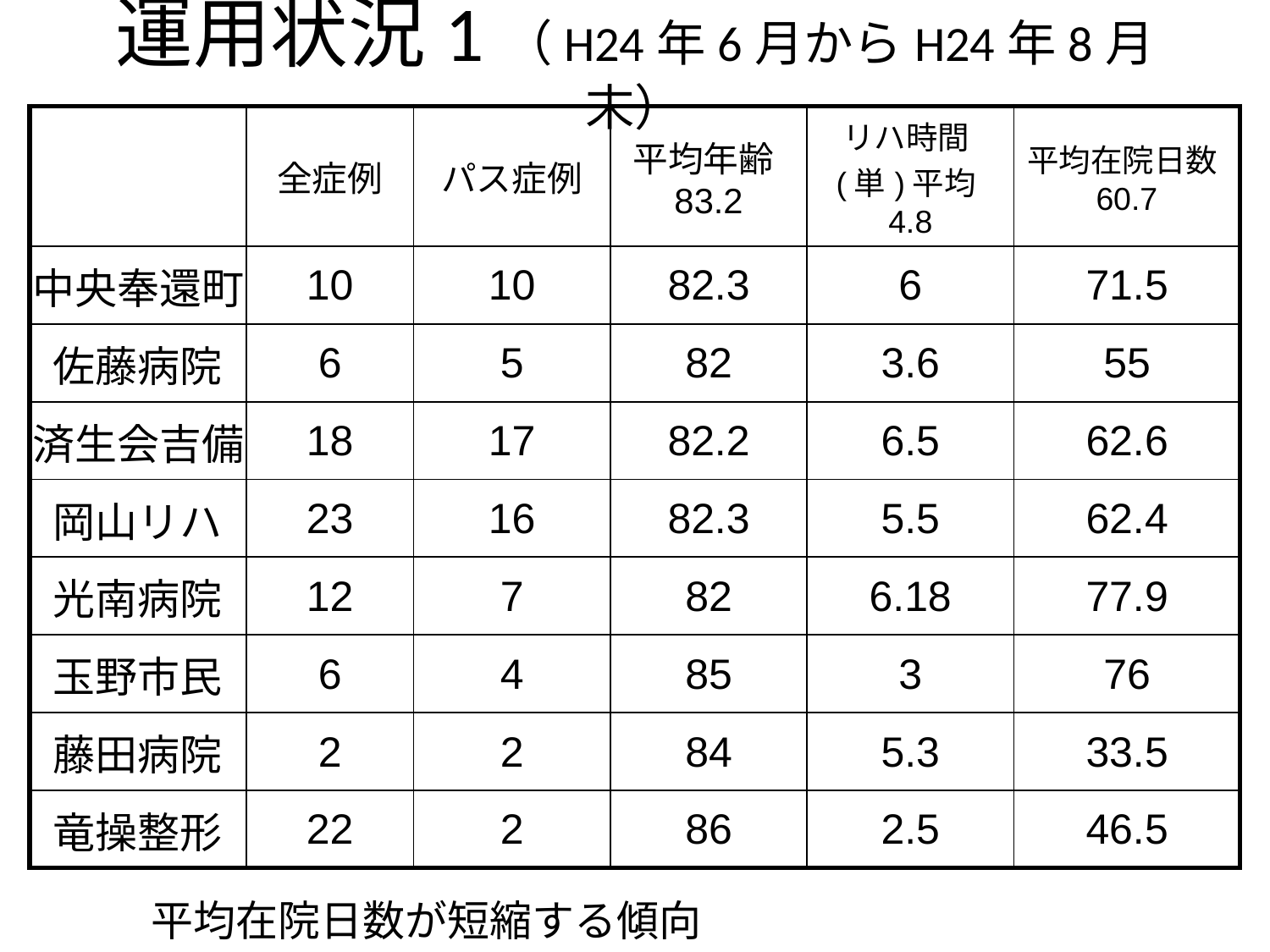

# 運用状況1（H24年6月からH24年8月末）
|  | 全症例 | パス症例 | 平均年齢83.2 | リハ時間(単)平均4.8 | 平均在院日数60.7 |
| --- | --- | --- | --- | --- | --- |
| 中央奉還町 | 10 | 10 | 82.3 | 6 | 71.5 |
| 佐藤病院 | 6 | 5 | 82 | 3.6 | 55 |
| 済生会吉備 | 18 | 17 | 82.2 | 6.5 | 62.6 |
| 岡山リハ | 23 | 16 | 82.3 | 5.5 | 62.4 |
| 光南病院 | 12 | 7 | 82 | 6.18 | 77.9 |
| 玉野市民 | 6 | 4 | 85 | 3 | 76 |
| 藤田病院 | 2 | 2 | 84 | 5.3 | 33.5 |
| 竜操整形 | 22 | 2 | 86 | 2.5 | 46.5 |
平均在院日数が短縮する傾向